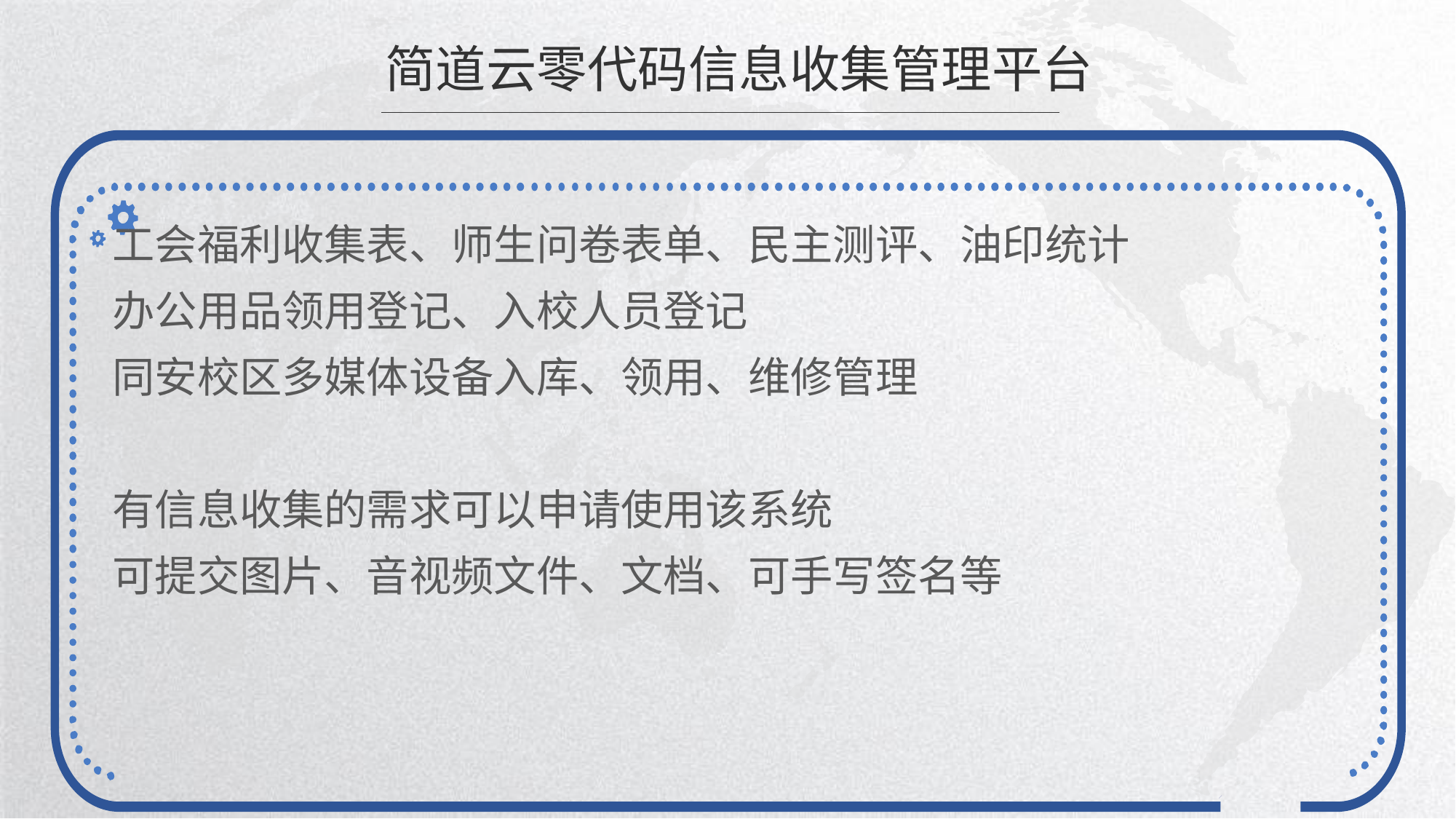

简道云零代码信息收集管理平台

工会福利收集表、师生问卷表单、民主测评、油印统计
办公用品领用登记、入校人员登记
同安校区多媒体设备入库、领用、维修管理

有信息收集的需求可以申请使用该系统
可提交图片、音视频文件、文档、可手写签名等